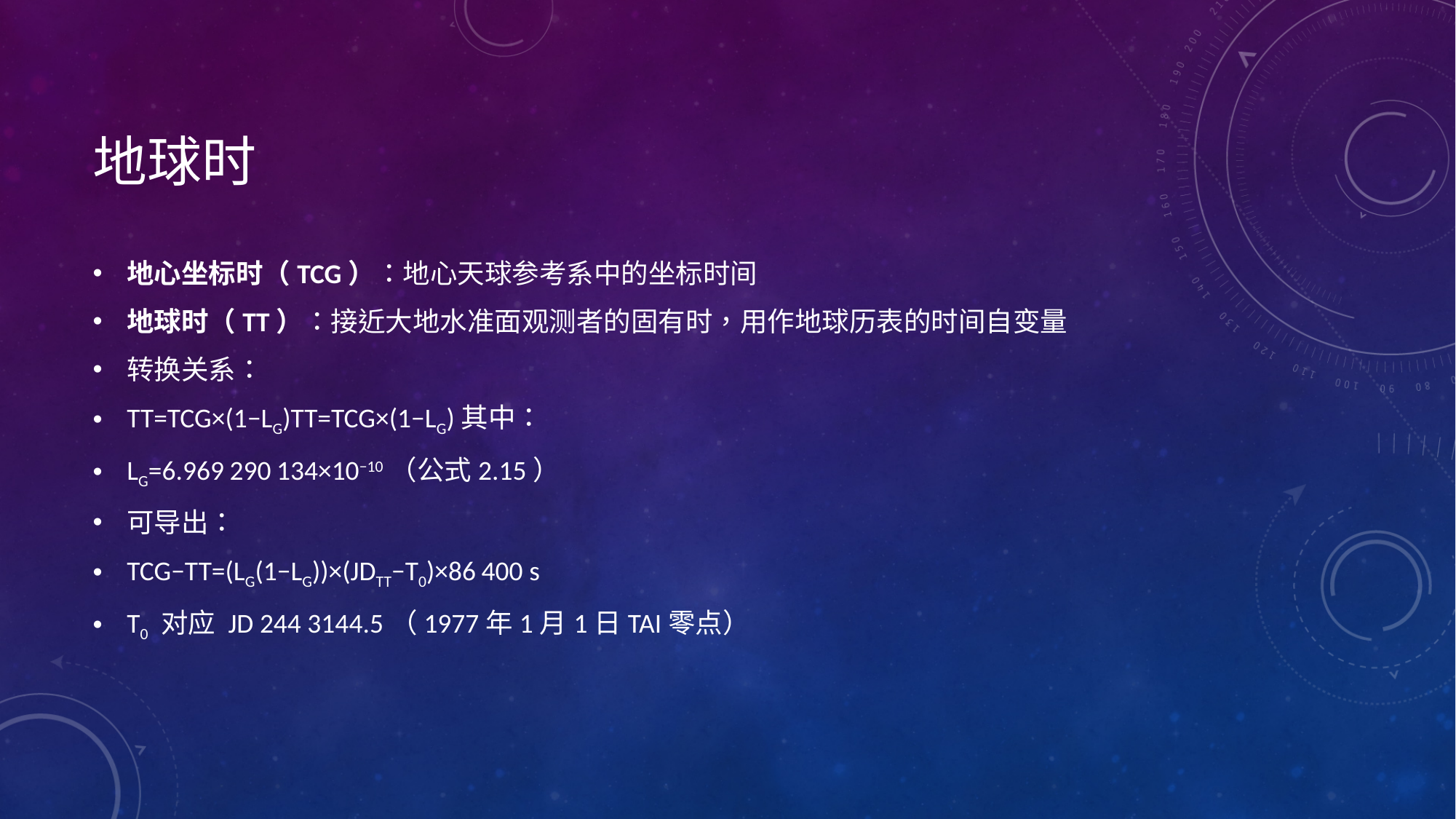

# 地球时
地心坐标时（TCG）：地心天球参考系中的坐标时间
地球时（TT）：接近大地水准面观测者的固有时，用作地球历表的时间自变量
转换关系：
TT=TCG×(1−LG)TT=TCG×(1−LG​)其中：
LG=6.969 290 134×10−10（公式2.15）
可导出：
TCG−TT=(LG(1−LG))×(JDTT−T0)×86 400 s
T0​ 对应 JD 244 3144.5（1977年1月1日TAI零点）